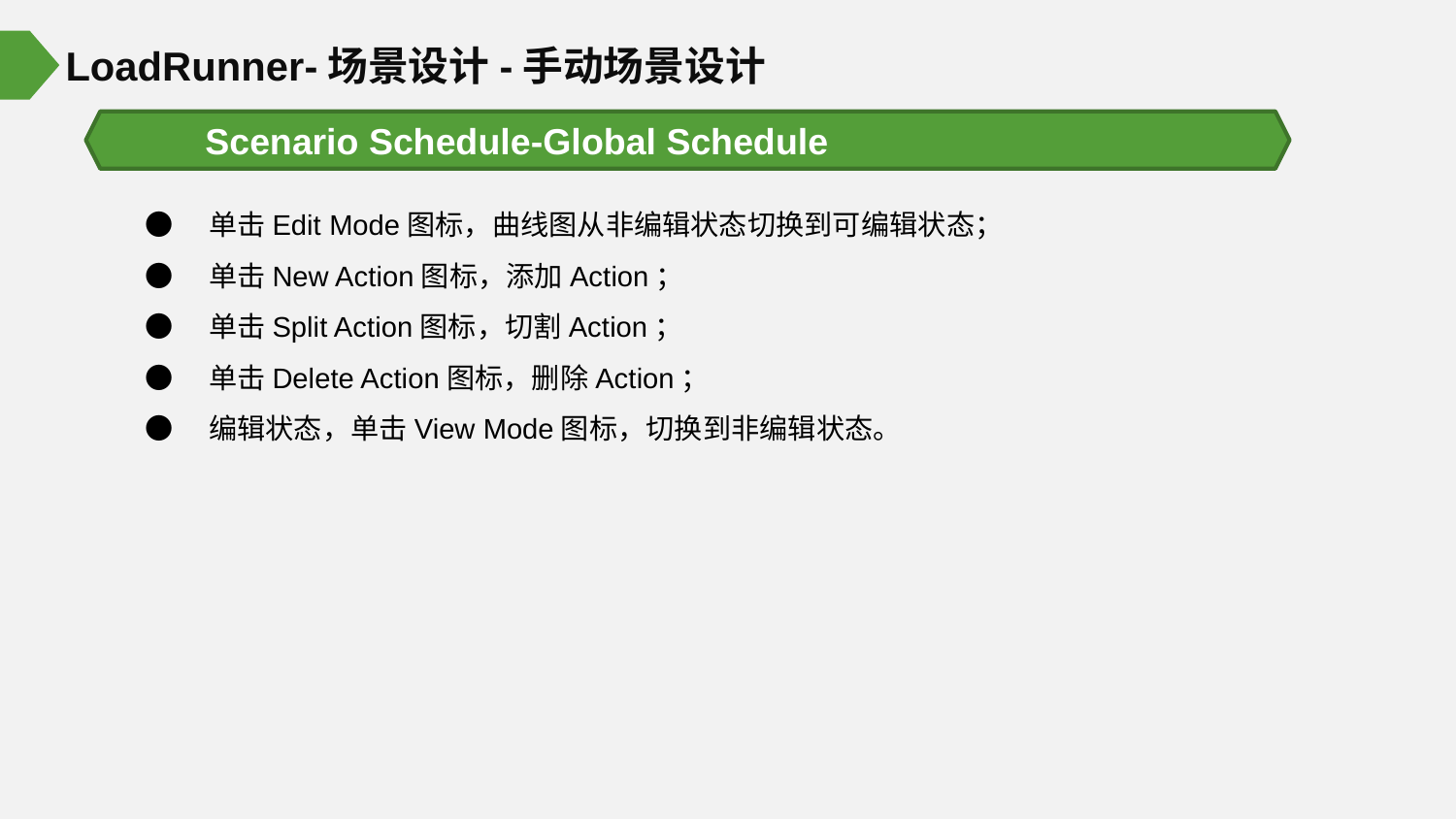

LoadRunner-场景设计-手动场景设计
Scenario Schedule-Global Schedule
●　单击Edit Mode图标，曲线图从非编辑状态切换到可编辑状态；
●　单击New Action图标，添加Action；
●　单击Split Action图标，切割Action；
●　单击Delete Action图标，删除Action；
●　编辑状态，单击View Mode图标，切换到非编辑状态。